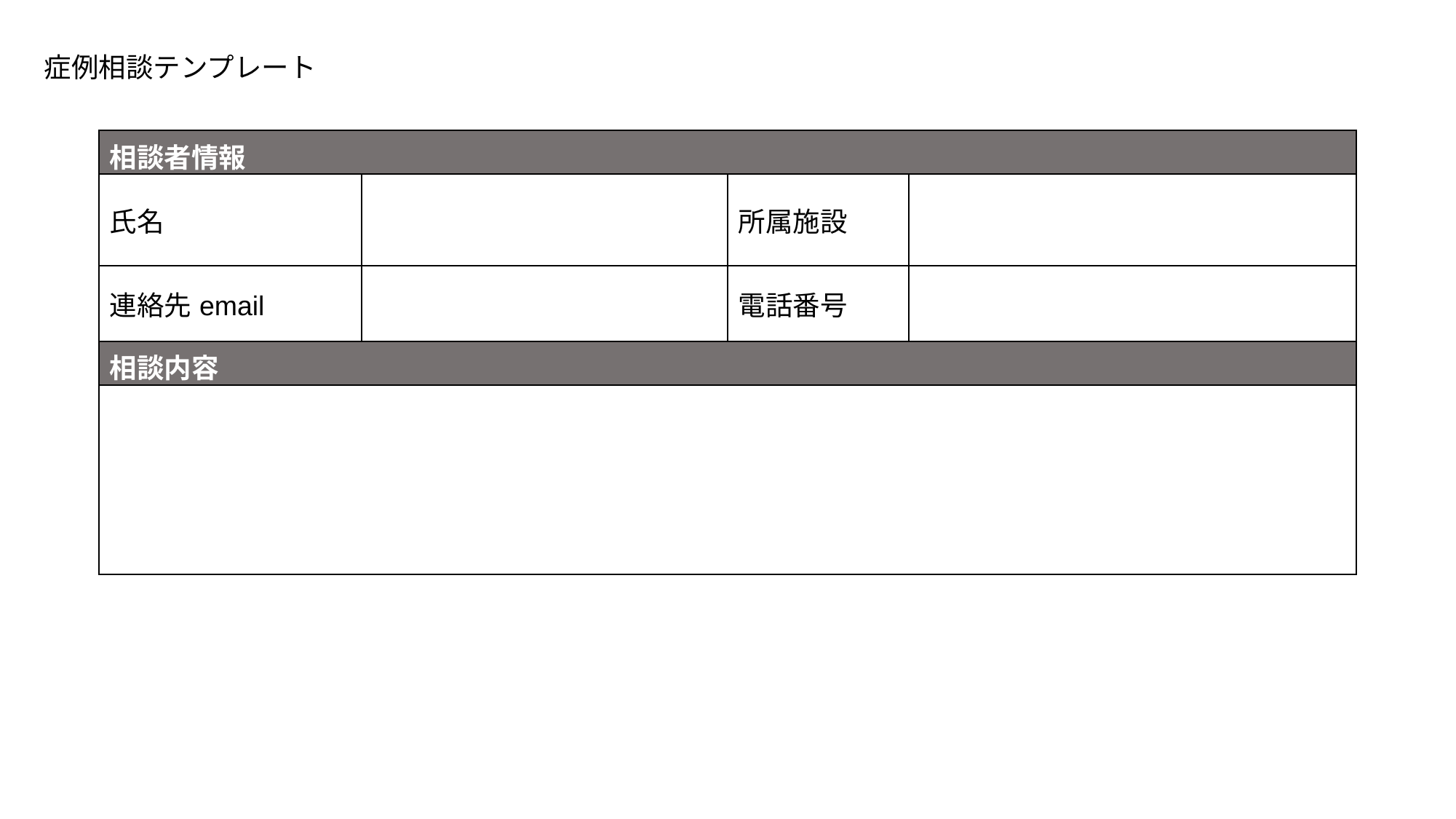

症例相談テンプレート
| 相談者情報 |  |  |  |
| --- | --- | --- | --- |
| 氏名 |  | 所属施設 |  |
| 連絡先email |  | 電話番号 |  |
| 相談内容 |  |  |  |
|  |  |  |  |